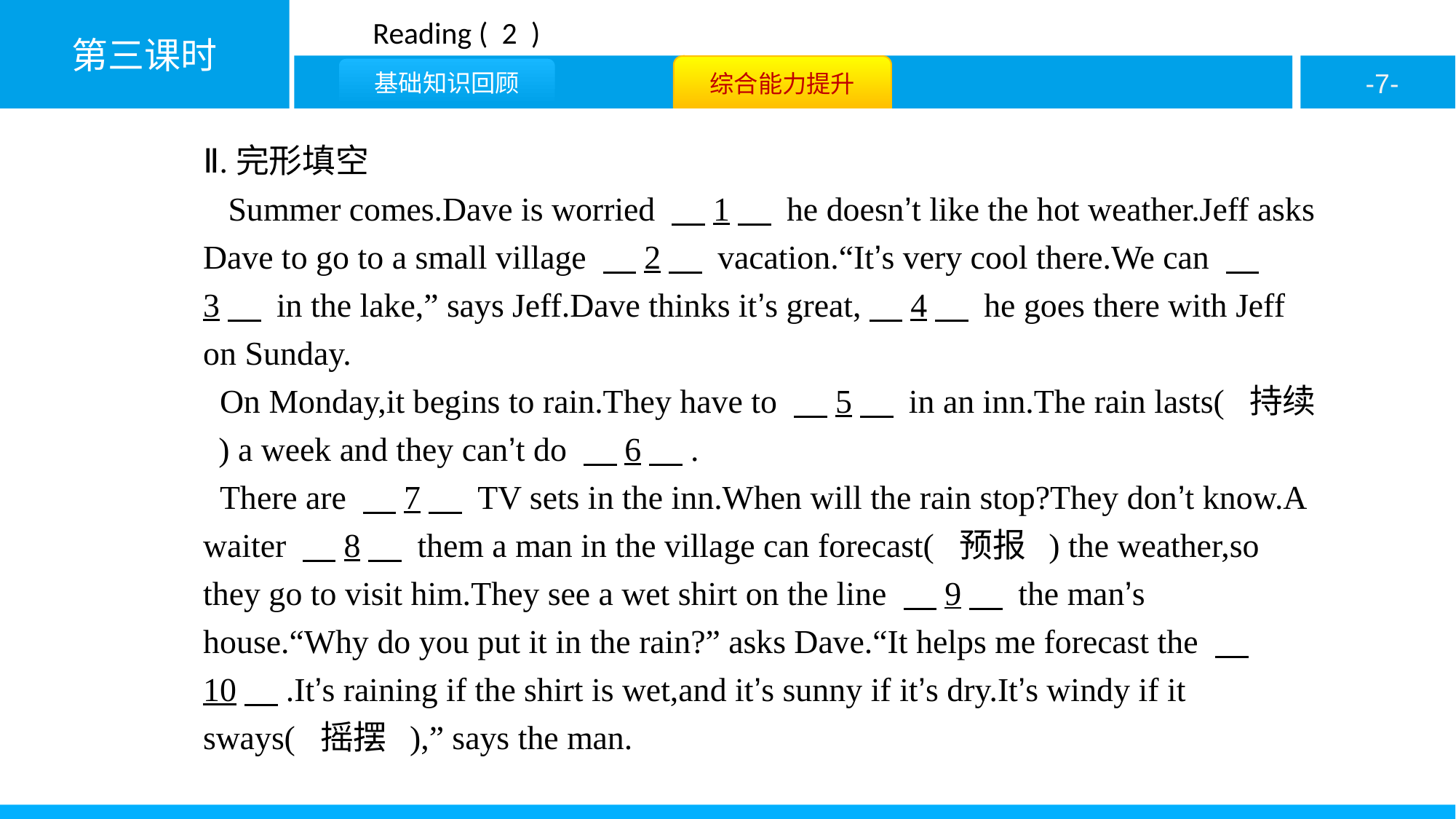

Ⅱ.完形填空
   Summer comes.Dave is worried 　1　 he doesn’t like the hot weather.Jeff asks Dave to go to a small village 　2　 vacation.“It’s very cool there.We can 　3　 in the lake,” says Jeff.Dave thinks it’s great,　4　 he goes there with Jeff on Sunday.
  On Monday,it begins to rain.They have to 　5　 in an inn.The rain lasts(  持续  ) a week and they can’t do 　6　.
  There are 　7　 TV sets in the inn.When will the rain stop?They don’t know.A waiter 　8　 them a man in the village can forecast(  预报  ) the weather,so they go to visit him.They see a wet shirt on the line 　9　 the man’s house.“Why do you put it in the rain?” asks Dave.“It helps me forecast the 　10　.It’s raining if the shirt is wet,and it’s sunny if it’s dry.It’s windy if it sways(  摇摆  ),” says the man.